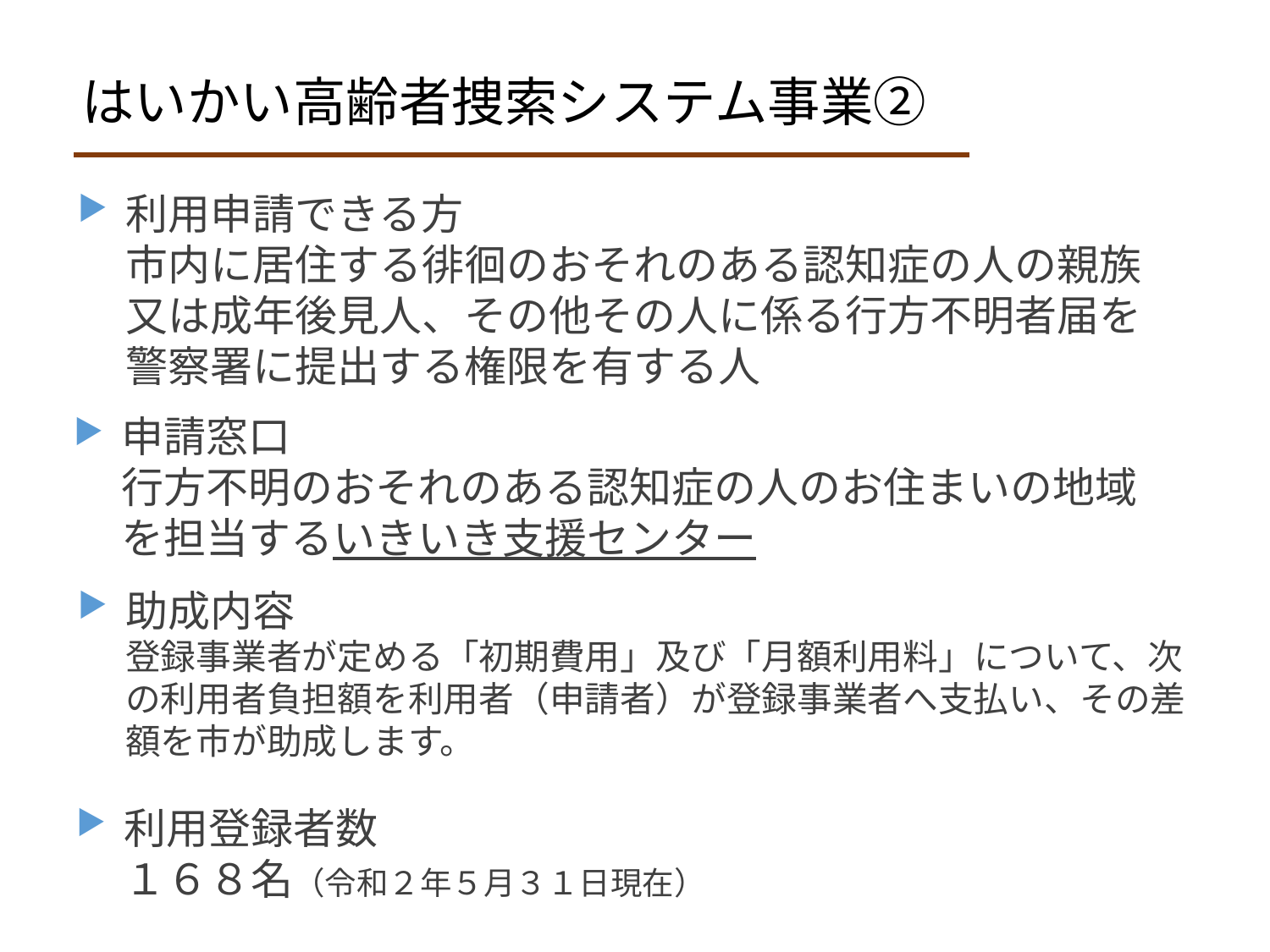

はいかい高齢者捜索システム事業②
利用申請できる方
市内に居住する徘徊のおそれのある認知症の人の親族又は成年後見人、その他その人に係る行方不明者届を警察署に提出する権限を有する人

申請窓口
行方不明のおそれのある認知症の人のお住まいの地域を担当するいきいき支援センター
助成内容
登録事業者が定める「初期費用」及び「月額利用料」について、次の利用者負担額を利用者（申請者）が登録事業者へ支払い、その差額を市が助成します。
利用登録者数
１６８名（令和２年５月３１日現在）